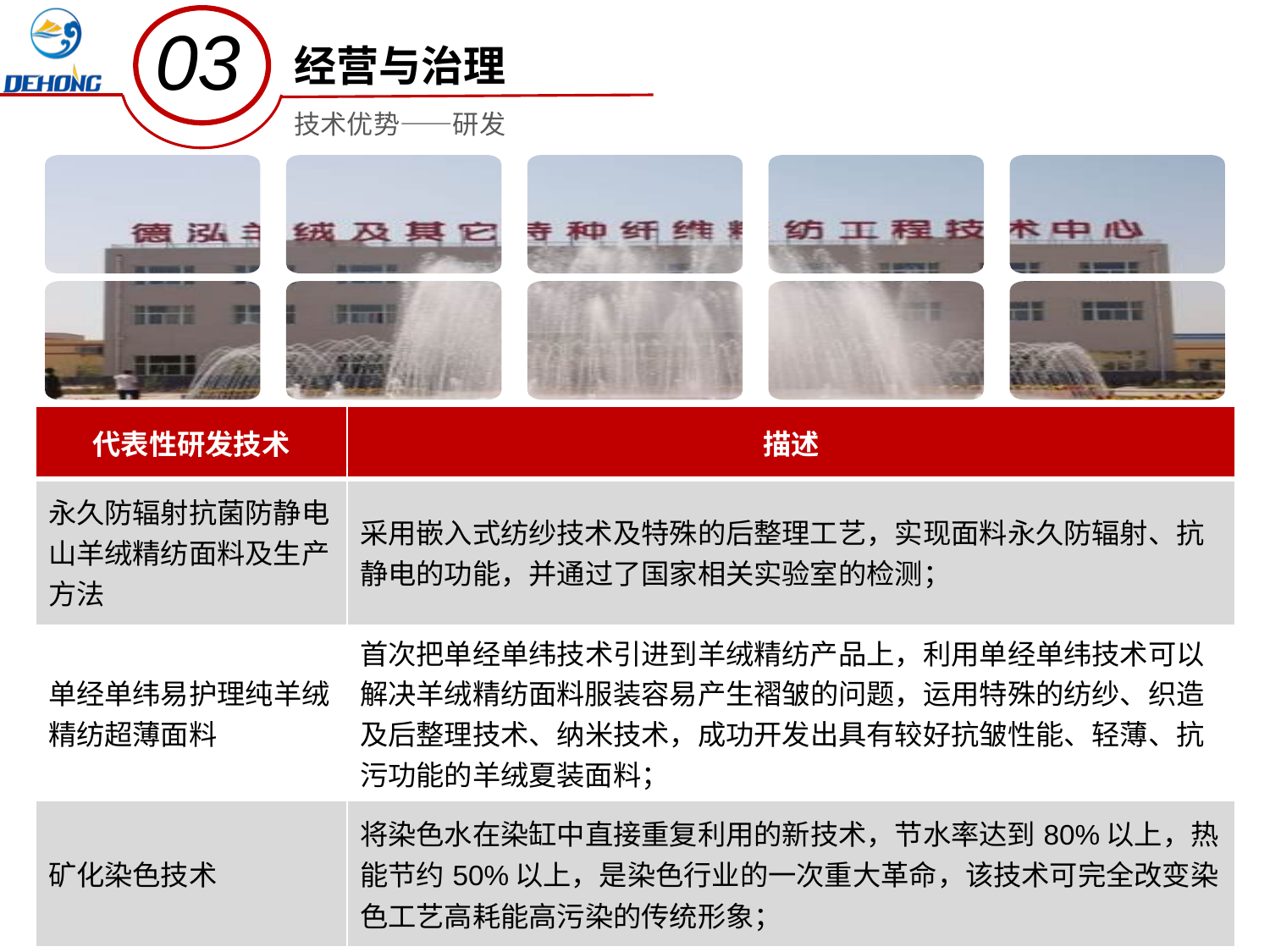

03
经营与治理

技术优势——研发

| 代表性研发技术 | 描述 |
| --- | --- |
| 永久防辐射抗菌防静电山羊绒精纺面料及生产方法 | 采用嵌入式纺纱技术及特殊的后整理工艺，实现面料永久防辐射、抗静电的功能，并通过了国家相关实验室的检测； |
| 单经单纬易护理纯羊绒精纺超薄面料 | 首次把单经单纬技术引进到羊绒精纺产品上，利用单经单纬技术可以解决羊绒精纺面料服装容易产生褶皱的问题，运用特殊的纺纱、织造及后整理技术、纳米技术，成功开发出具有较好抗皱性能、轻薄、抗污功能的羊绒夏装面料； |
| 矿化染色技术 | 将染色水在染缸中直接重复利用的新技术，节水率达到80%以上，热能节约50%以上，是染色行业的一次重大革命，该技术可完全改变染色工艺高耗能高污染的传统形象； |